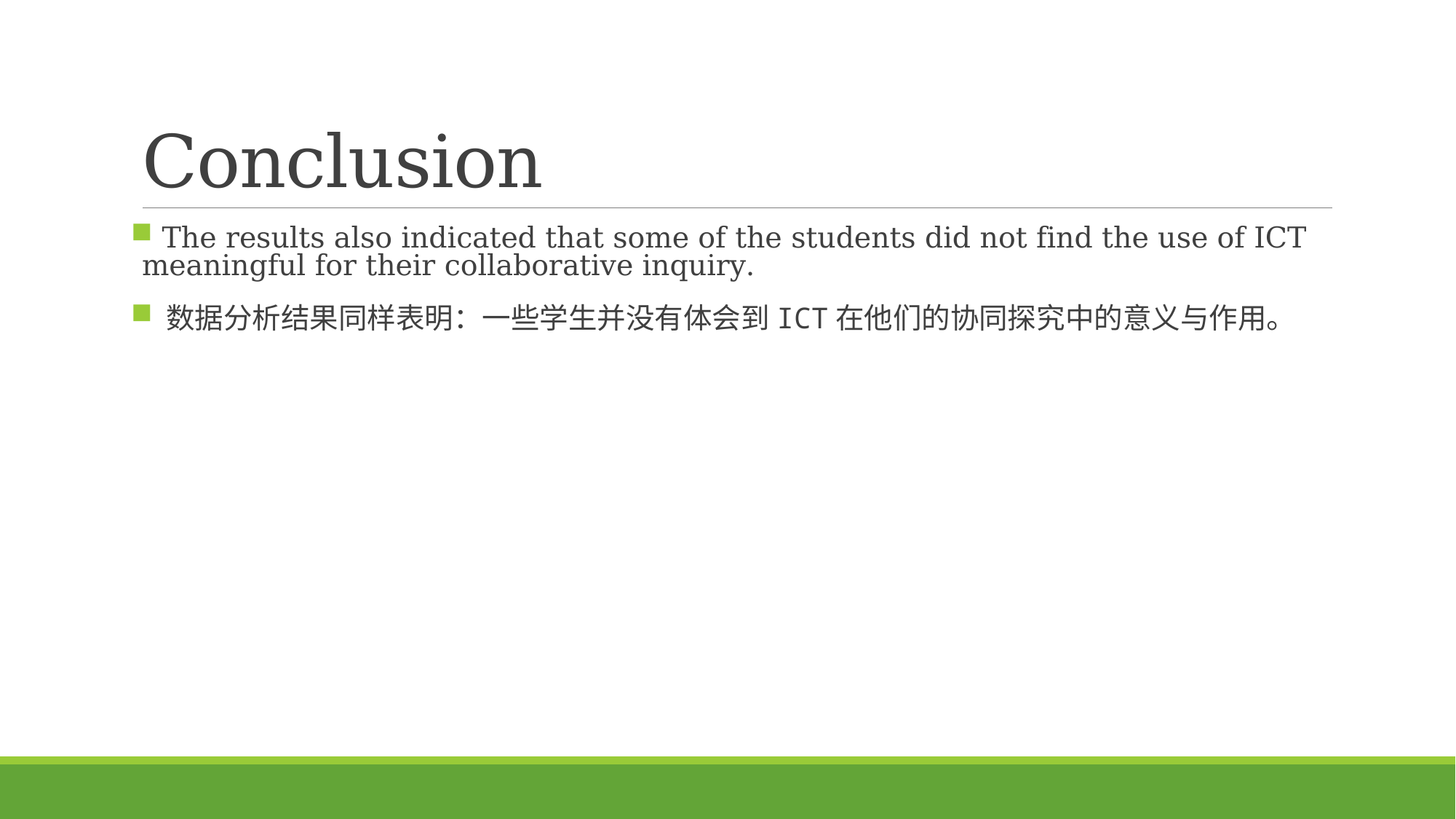

# Conclusion
 The results also indicated that some of the students did not find the use of ICT meaningful for their collaborative inquiry.
 数据分析结果同样表明：一些学生并没有体会到ICT在他们的协同探究中的意义与作用。